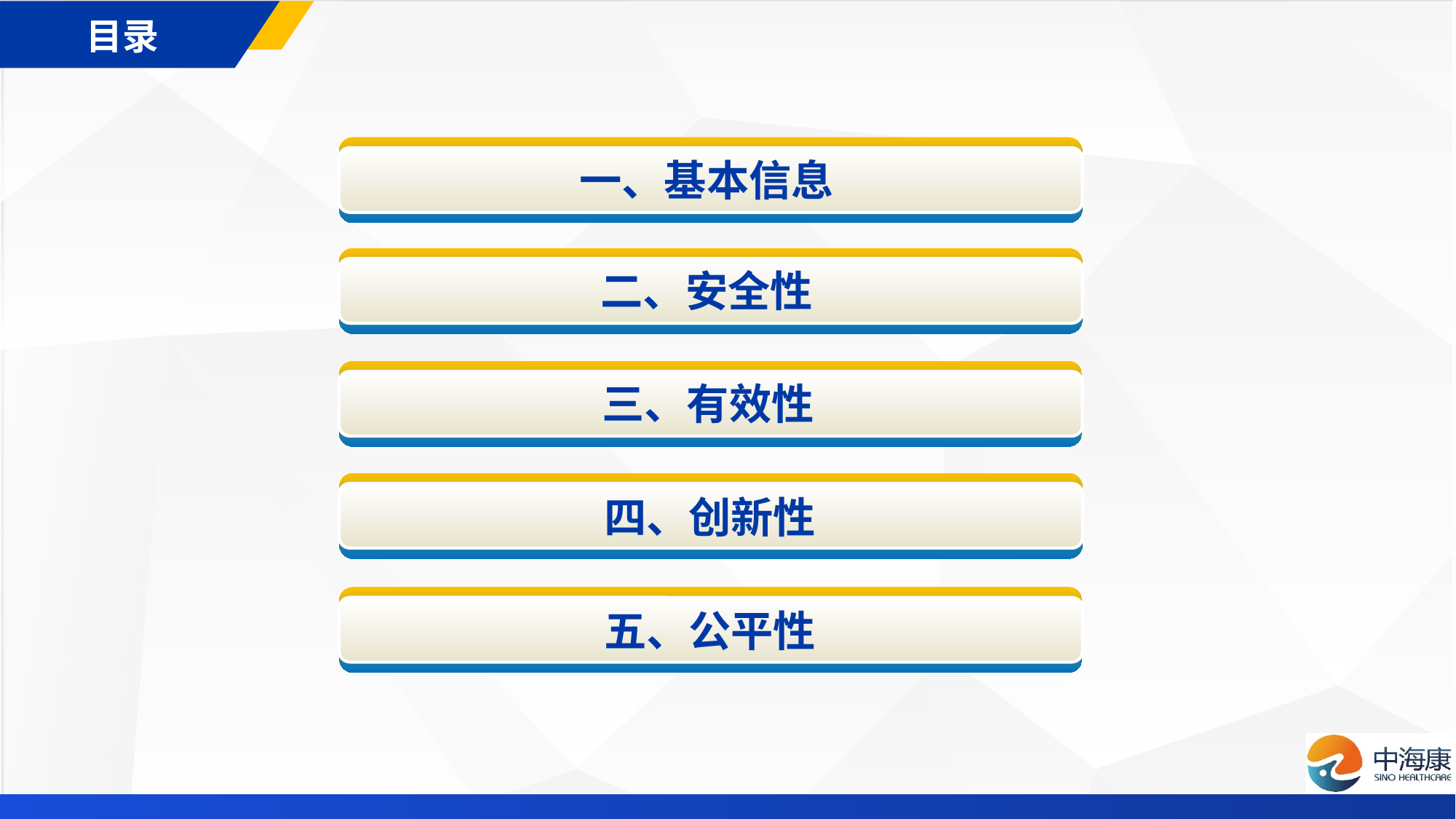

# 目录

一、基本信息

二、安全性

三、有效性

四、创新性
点击添加标题

五、公平性
点击添加标题